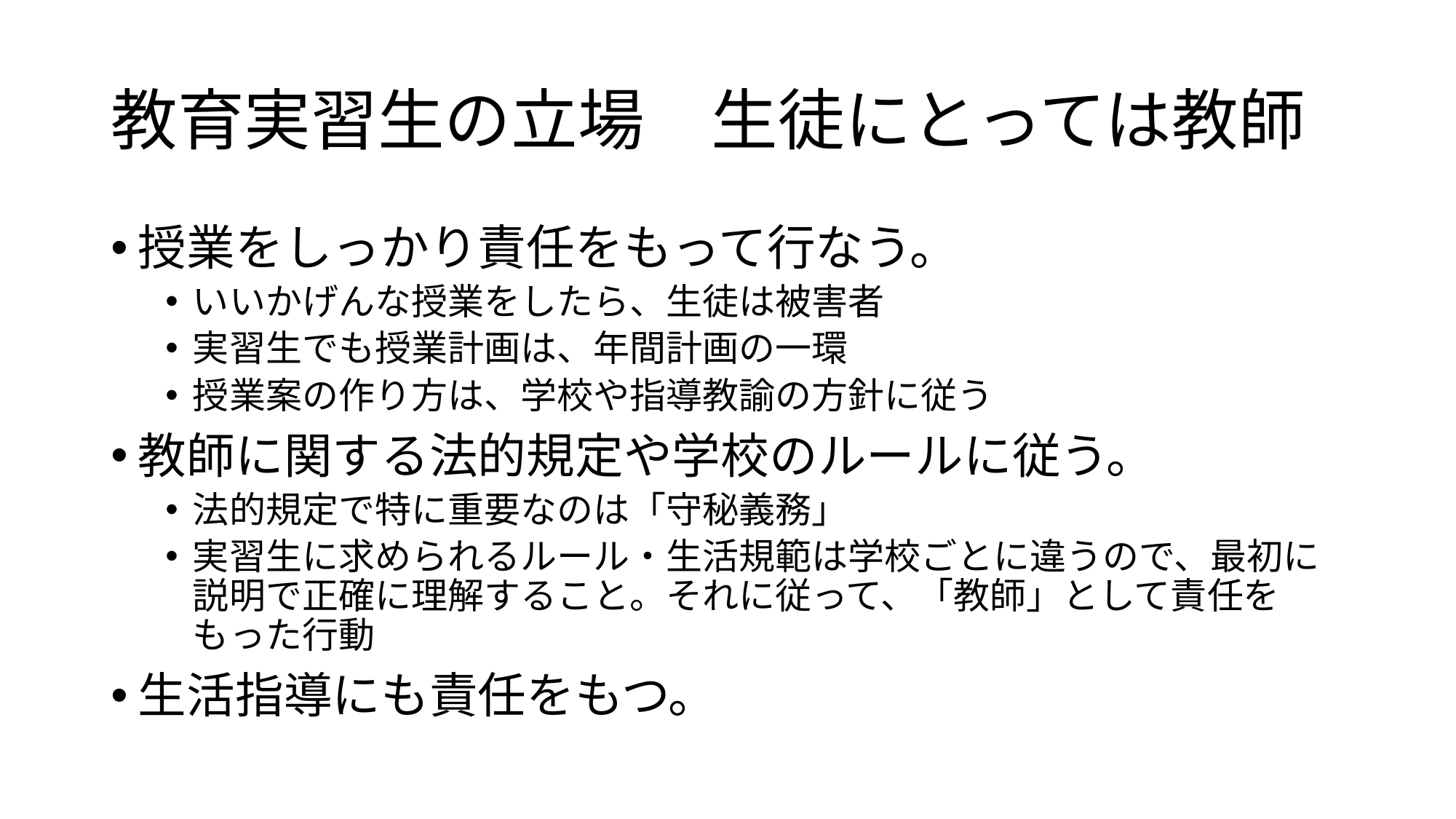

# 教育実習生の立場　生徒にとっては教師
授業をしっかり責任をもって行なう。
いいかげんな授業をしたら、生徒は被害者
実習生でも授業計画は、年間計画の一環
授業案の作り方は、学校や指導教諭の方針に従う
教師に関する法的規定や学校のルールに従う。
法的規定で特に重要なのは「守秘義務」
実習生に求められるルール・生活規範は学校ごとに違うので、最初に説明で正確に理解すること。それに従って、「教師」として責任をもった行動
生活指導にも責任をもつ。